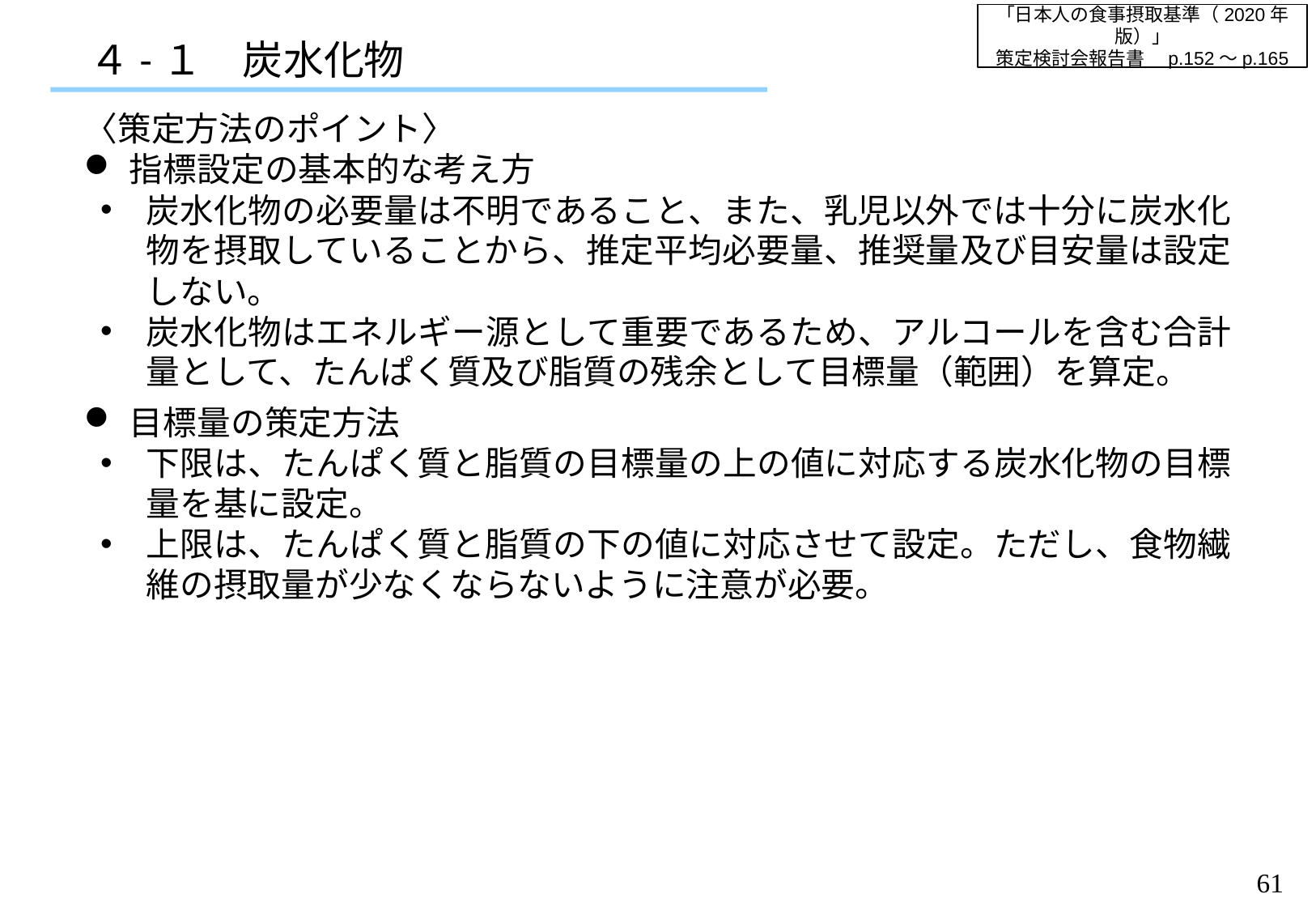

「日本人の食事摂取基準（2020年版）」
策定検討会報告書　p.152～p.165
４-１　炭水化物

〈策定方法のポイント〉
指標設定の基本的な考え方
炭水化物の必要量は不明であること、また、乳児以外では十分に炭水化物を摂取していることから、推定平均必要量、推奨量及び目安量は設定しない。
炭水化物はエネルギー源として重要であるため、アルコールを含む合計量として、たんぱく質及び脂質の残余として目標量（範囲）を算定。
目標量の策定方法
下限は、たんぱく質と脂質の目標量の上の値に対応する炭水化物の目標量を基に設定。
上限は、たんぱく質と脂質の下の値に対応させて設定。ただし、食物繊維の摂取量が少なくならないように注意が必要。
61